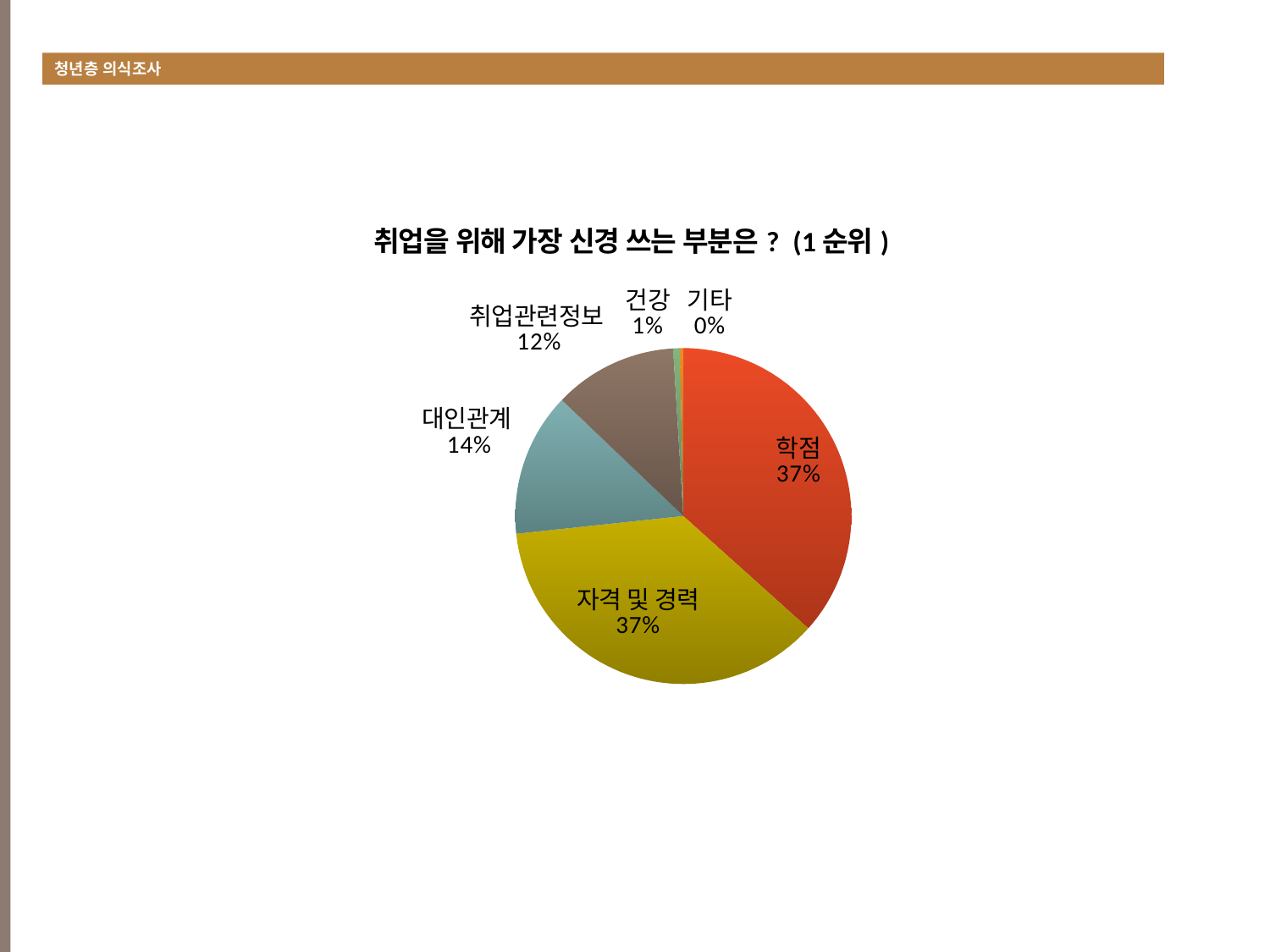

청년층 의식조사

#

### Chart:

| Category | 취업을 위해 가장 신경 쓰는 부분은?  (1순위)  |
|---|---|
| 학점 | 114.0 |
| 자격 및 경력 | 114.0 |
| 대인관계  | 43.0 |
| 취업관련정보  | 37.0 |
| 건강 | 2.0 |
| 기타 | 1.0 |